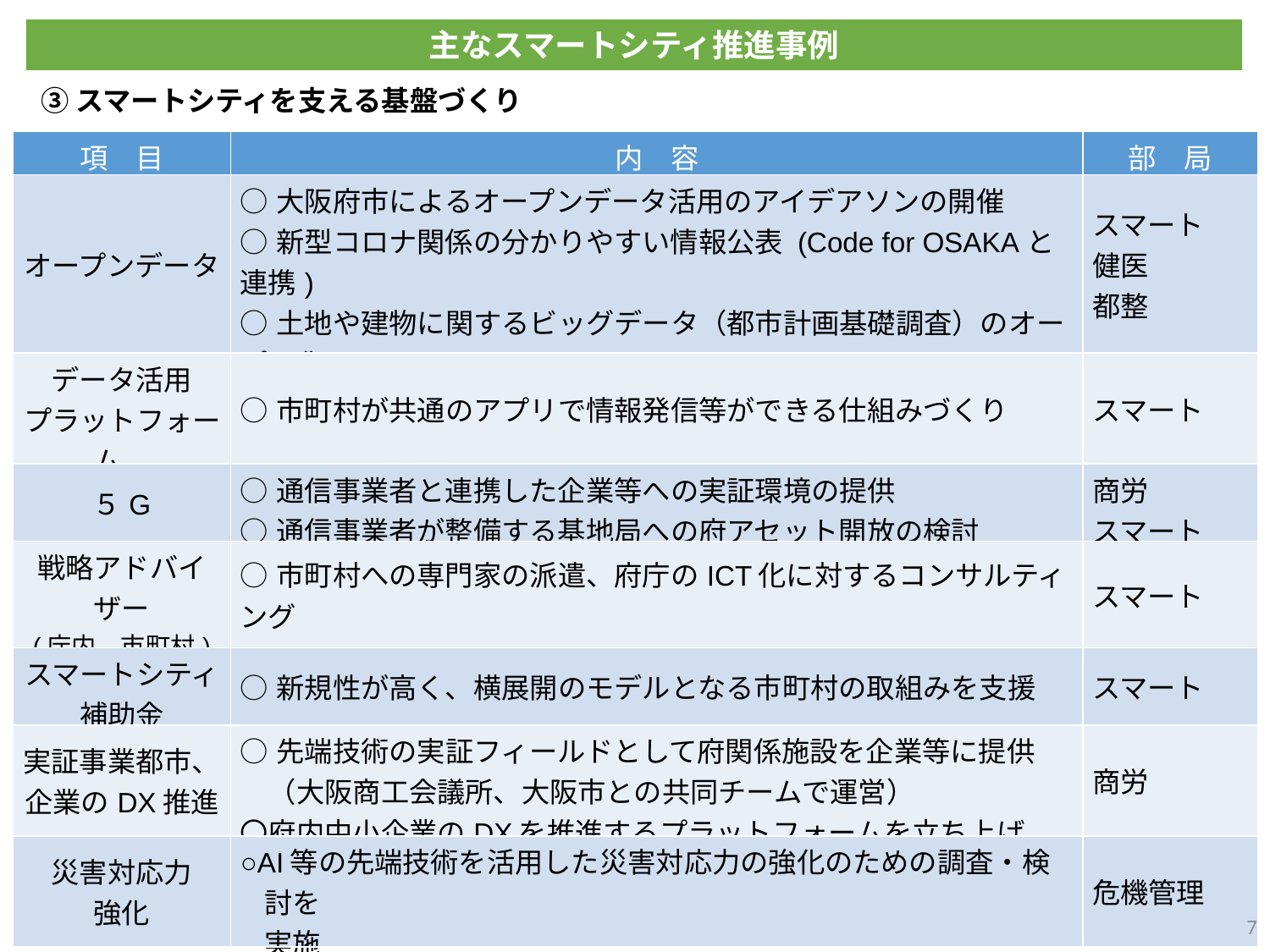

主なスマートシティ推進事例
③スマートシティを支える基盤づくり
| 項　目 | 内　容 | 部　局 |
| --- | --- | --- |
| オープンデータ | ○大阪府市によるオープンデータ活用のアイデアソンの開催 ○新型コロナ関係の分かりやすい情報公表 (Code for OSAKAと連携) ○土地や建物に関するビッグデータ（都市計画基礎調査）のオープン化 | スマート 健医 都整 |
| データ活用 プラットフォーム | ○市町村が共通のアプリで情報発信等ができる仕組みづくり | スマート |
| ５G | ○通信事業者と連携した企業等への実証環境の提供 ○通信事業者が整備する基地局への府アセット開放の検討 | 商労 スマート |
| 戦略アドバイザー (庁内、市町村) | ○市町村への専門家の派遣、府庁のICT化に対するコンサルティング | スマート |
| スマートシティ 補助金 | ○新規性が高く、横展開のモデルとなる市町村の取組みを支援 | スマート |
| 実証事業都市、 企業のDX推進 | ○先端技術の実証フィールドとして府関係施設を企業等に提供 　（大阪商工会議所、大阪市との共同チームで運営） 〇府内中小企業のDXを推進するプラットフォームを立ち上げ | 商労 |
| 災害対応力 強化 | ○AI等の先端技術を活用した災害対応力の強化のための調査・検討を 実施 | 危機管理 |
7